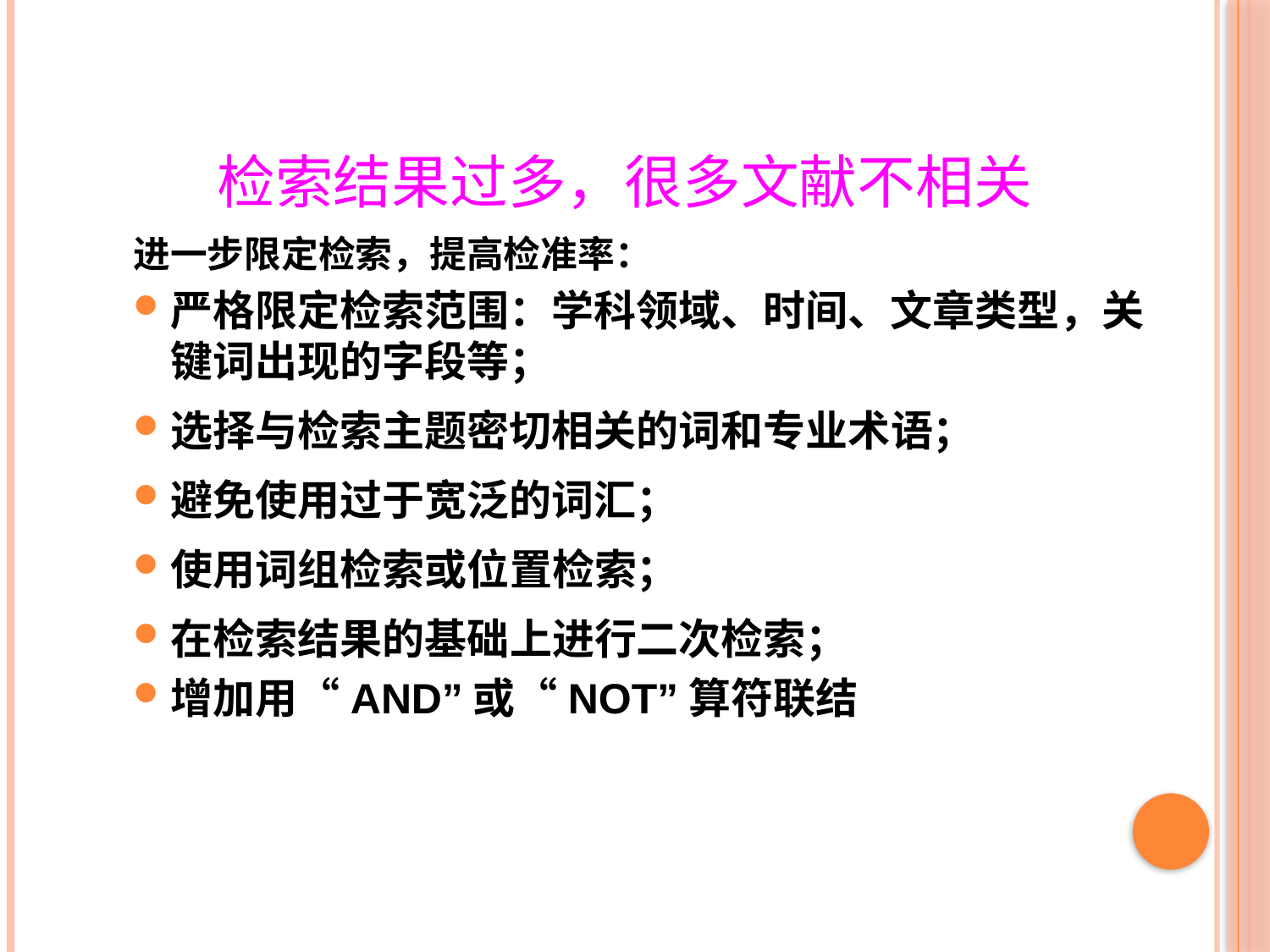

检索结果过多，很多文献不相关
进一步限定检索，提高检准率：
严格限定检索范围：学科领域、时间、文章类型，关键词出现的字段等；
选择与检索主题密切相关的词和专业术语；
避免使用过于宽泛的词汇；
使用词组检索或位置检索；
在检索结果的基础上进行二次检索；
增加用“AND”或“NOT”算符联结